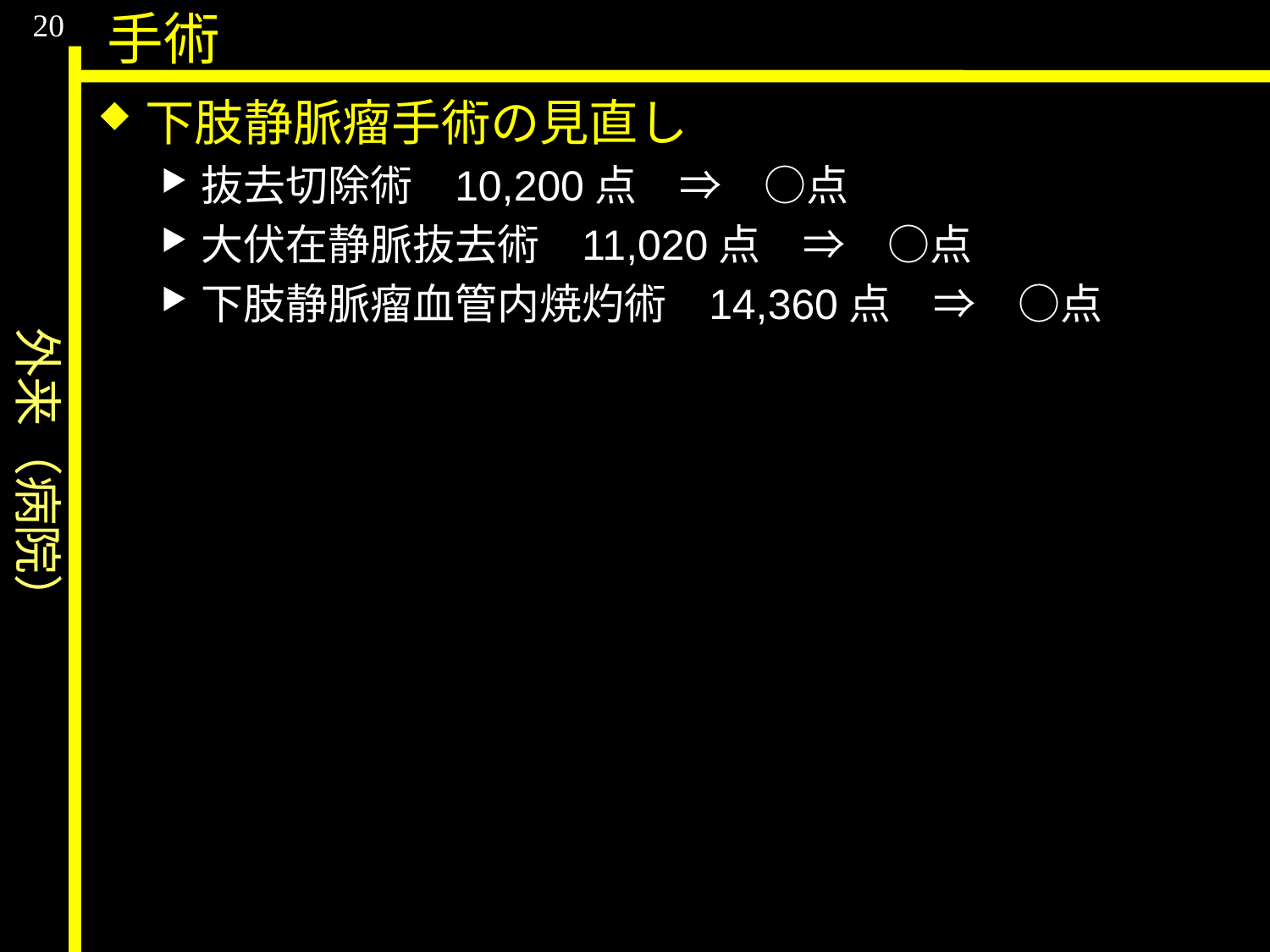

外来（病院）
20
手術

下肢静脈瘤手術の見直し
抜去切除術	10,200点　⇒　○点
大伏在静脈抜去術	11,020点　⇒　○点
下肢静脈瘤血管内焼灼術	14,360点　⇒　○点